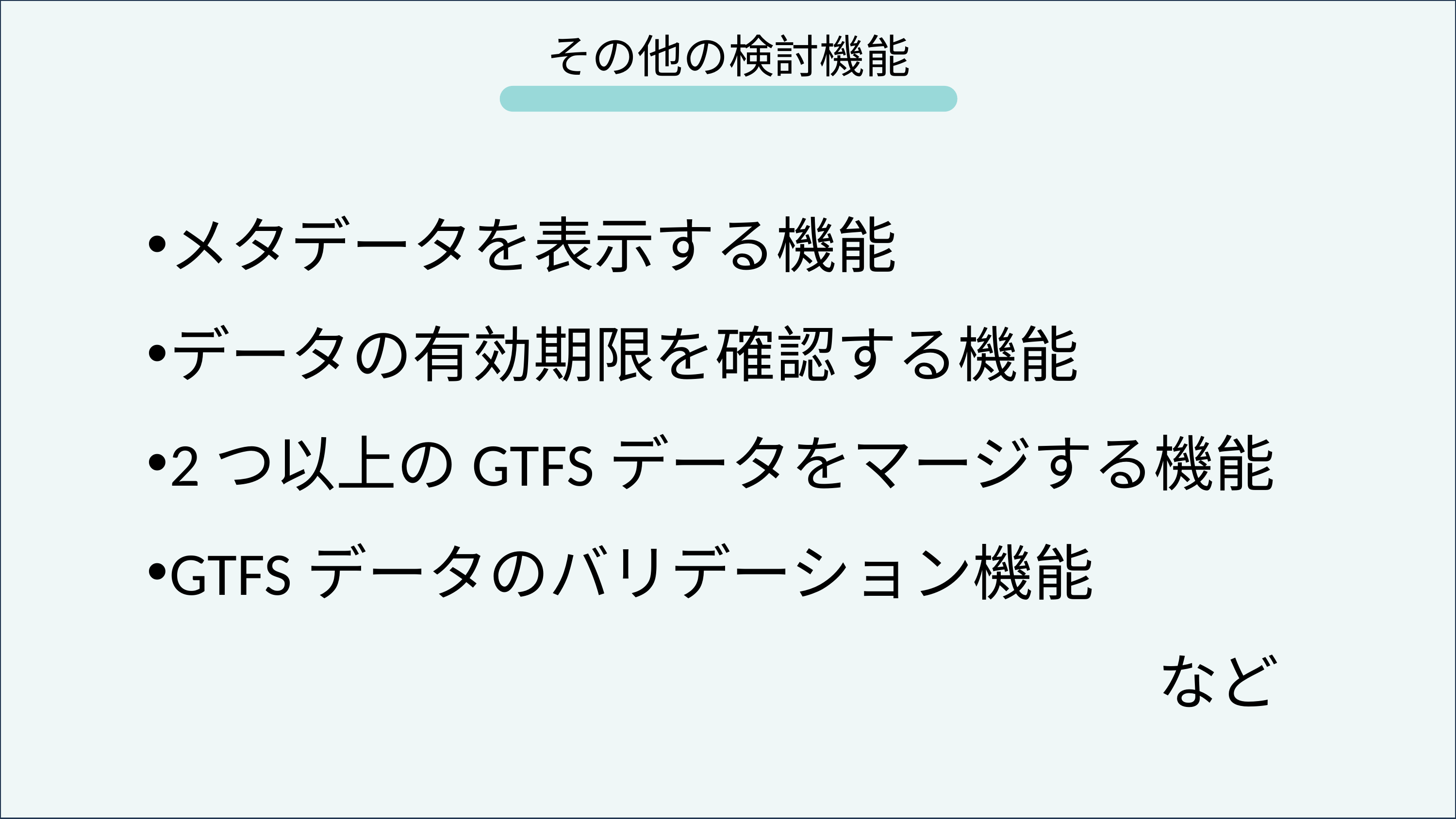

その他の検討機能

メタデータを表示する機能
データの有効期限を確認する機能
2つ以上のGTFSデータをマージする機能
GTFSデータのバリデーション機能
など